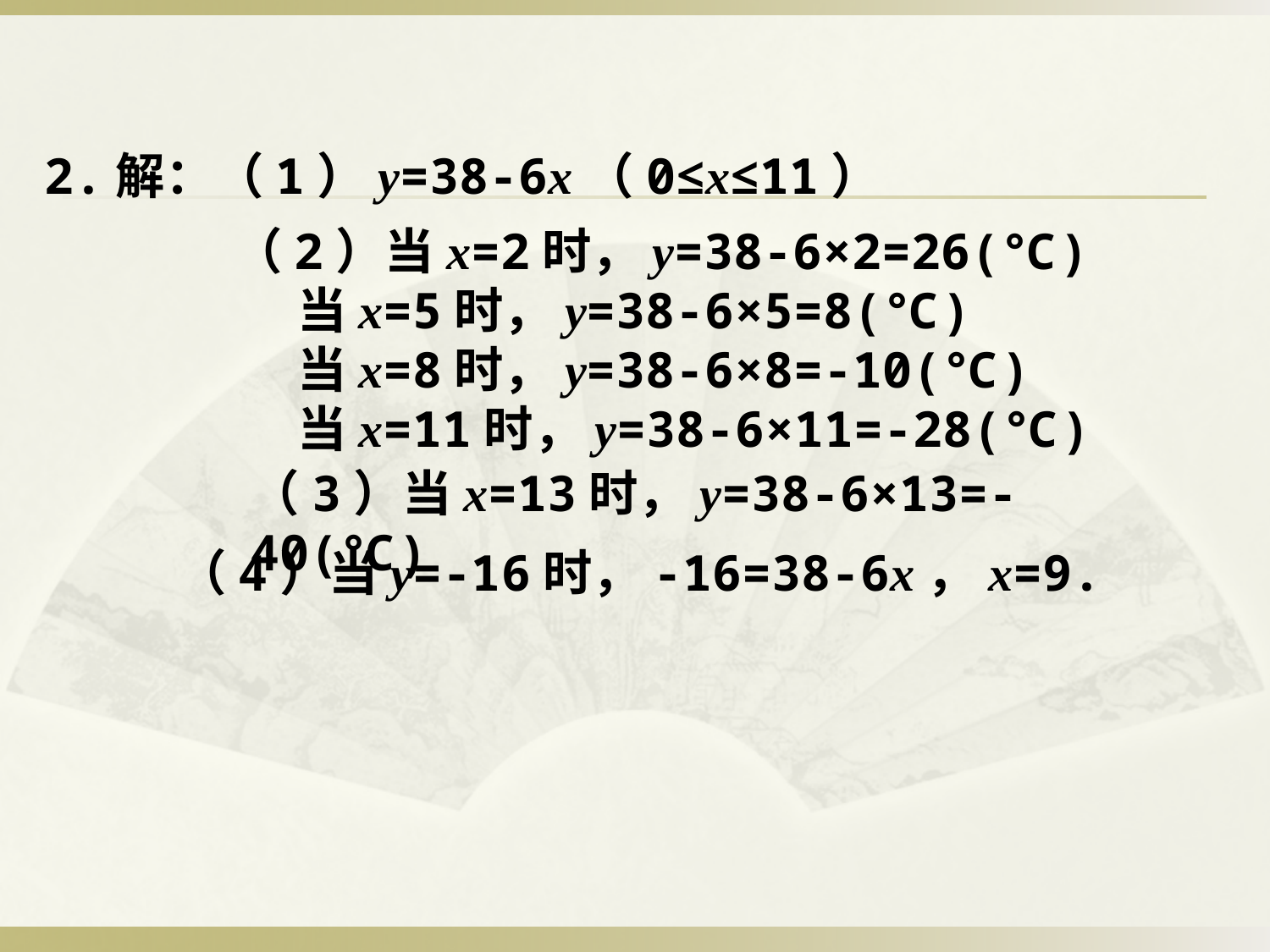

2.解：（1）y=38-6x（0≤x≤11）
 （2）当x=2时，y=38-6×2=26(℃)
      当x=5时，y=38-6×5=8(℃)
      当x=8时，y=38-6×8=-10(℃)
      当x=11时，y=38-6×11=-28(℃)
（3）当x=13时，y=38-6×13=-40(℃)
（4）当y=-16时，-16=38-6x，x=9.